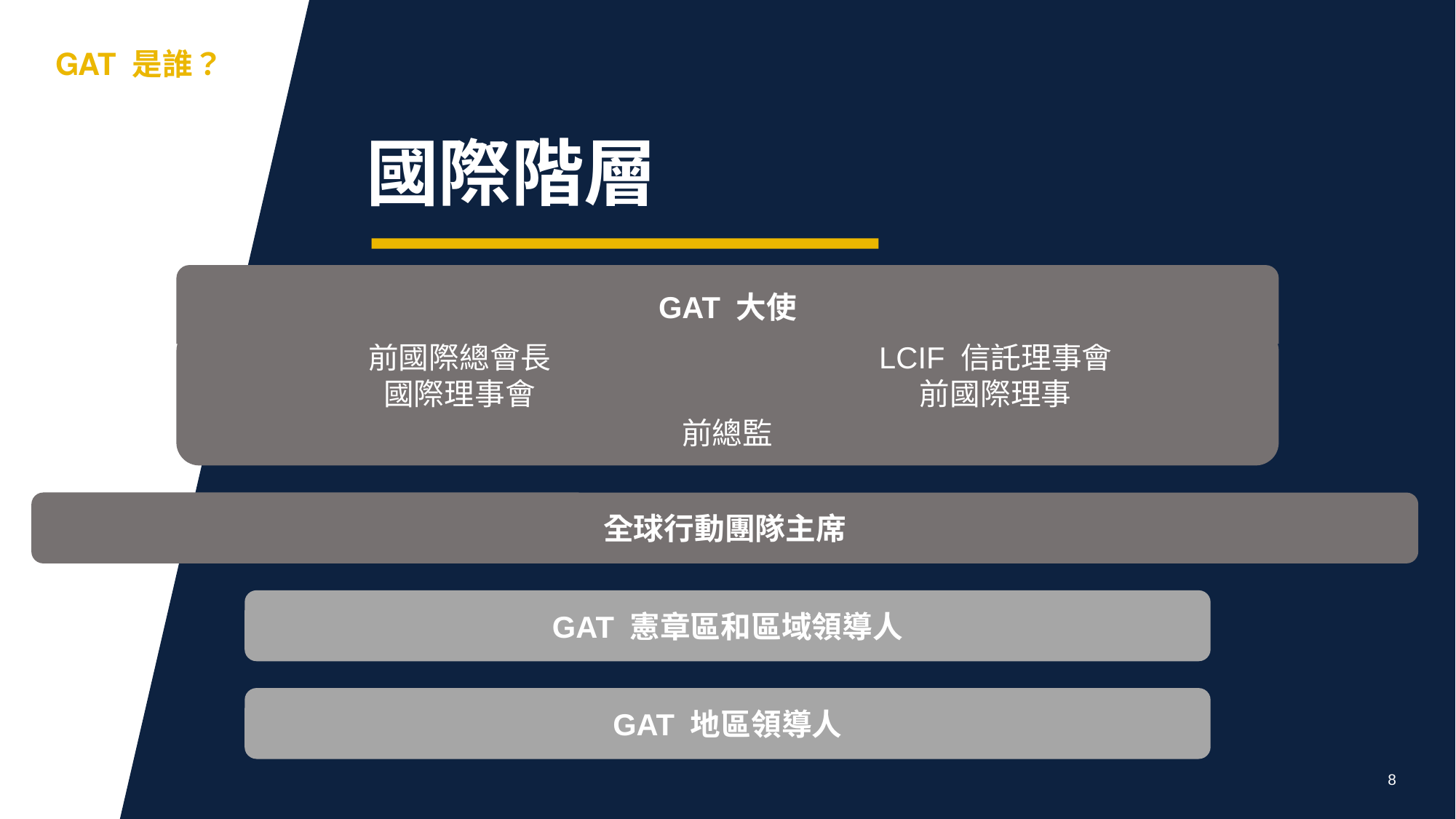

aa

GAT 是誰？
國際階層
GAT 大使
前國際總會長
國際理事會

LCIF 信託理事會
前國際理事
前總監
全球行動團隊主席
GAT 憲章區和區域領導人
GAT 地區領導人
8